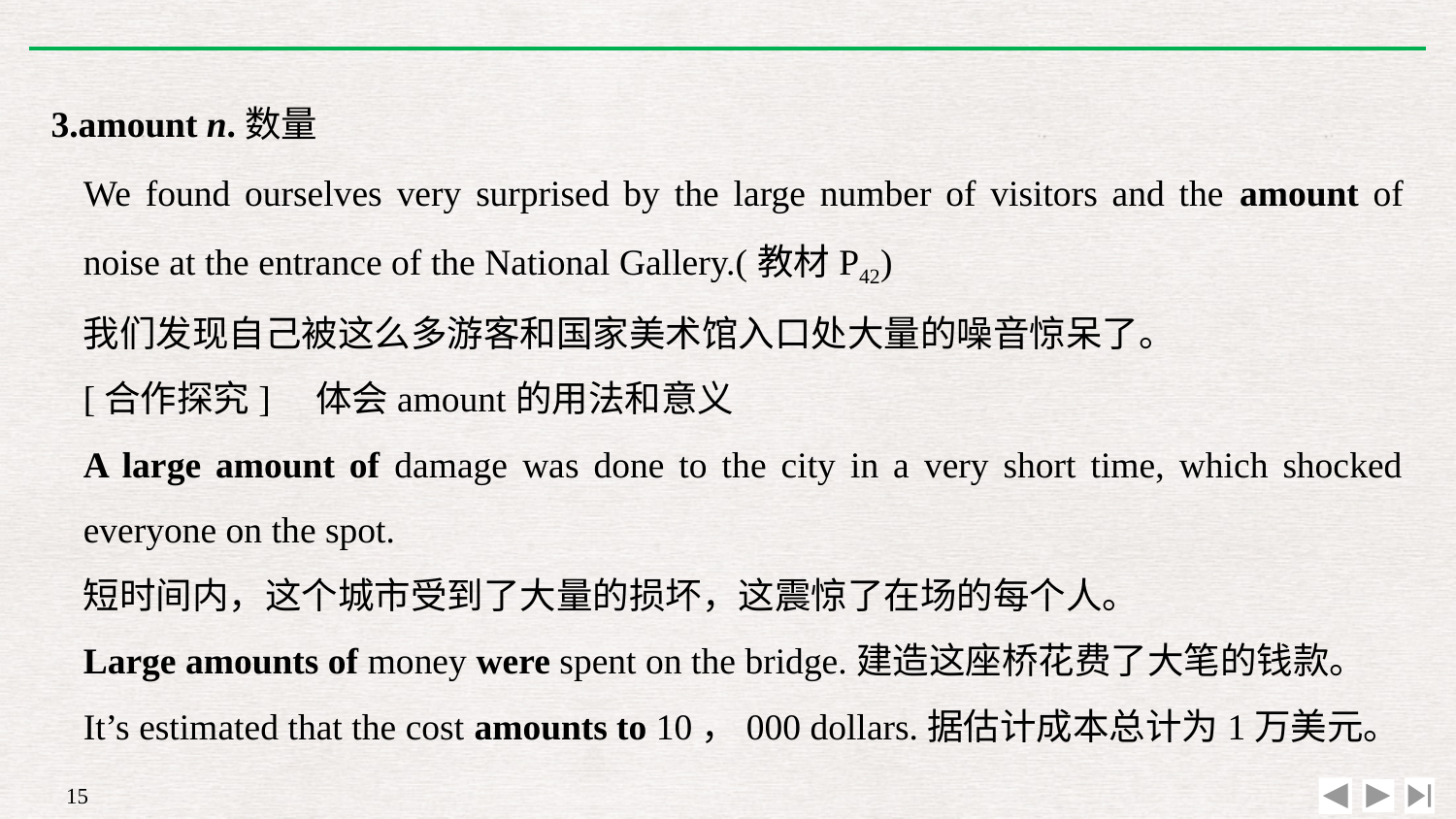

3.amount n.数量
We found ourselves very surprised by the large number of visitors and the amount of noise at the entrance of the National Gallery.(教材P42)
我们发现自己被这么多游客和国家美术馆入口处大量的噪音惊呆了。
[合作探究]　体会amount的用法和意义
A large amount of damage was done to the city in a very short time, which shocked everyone on the spot.
短时间内，这个城市受到了大量的损坏，这震惊了在场的每个人。
Large amounts of money were spent on the bridge.建造这座桥花费了大笔的钱款。
It’s estimated that the cost amounts to 10，000 dollars.据估计成本总计为1万美元。